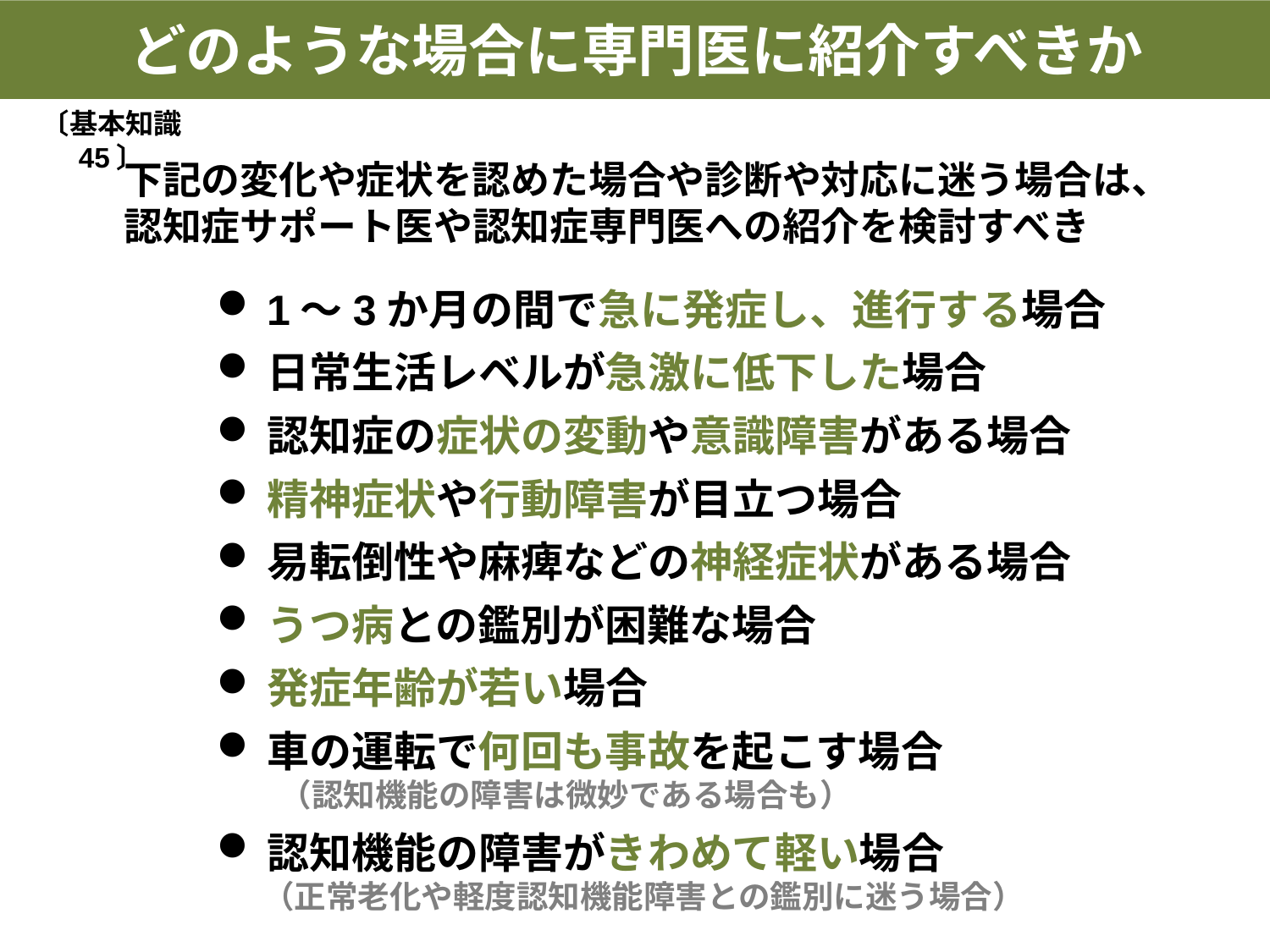

どのような場合に専門医に紹介すべきか
〔基本知識 45〕
下記の変化や症状を認めた場合や診断や対応に迷う場合は、認知症サポート医や認知症専門医への紹介を検討すべき
1～3か月の間で急に発症し、進行する場合
日常生活レベルが急激に低下した場合
認知症の症状の変動や意識障害がある場合
精神症状や行動障害が目立つ場合
易転倒性や麻痺などの神経症状がある場合
うつ病との鑑別が困難な場合
発症年齢が若い場合
車の運転で何回も事故を起こす場合
　　（認知機能の障害は微妙である場合も）
認知機能の障害がきわめて軽い場合
　  （正常老化や軽度認知機能障害との鑑別に迷う場合）